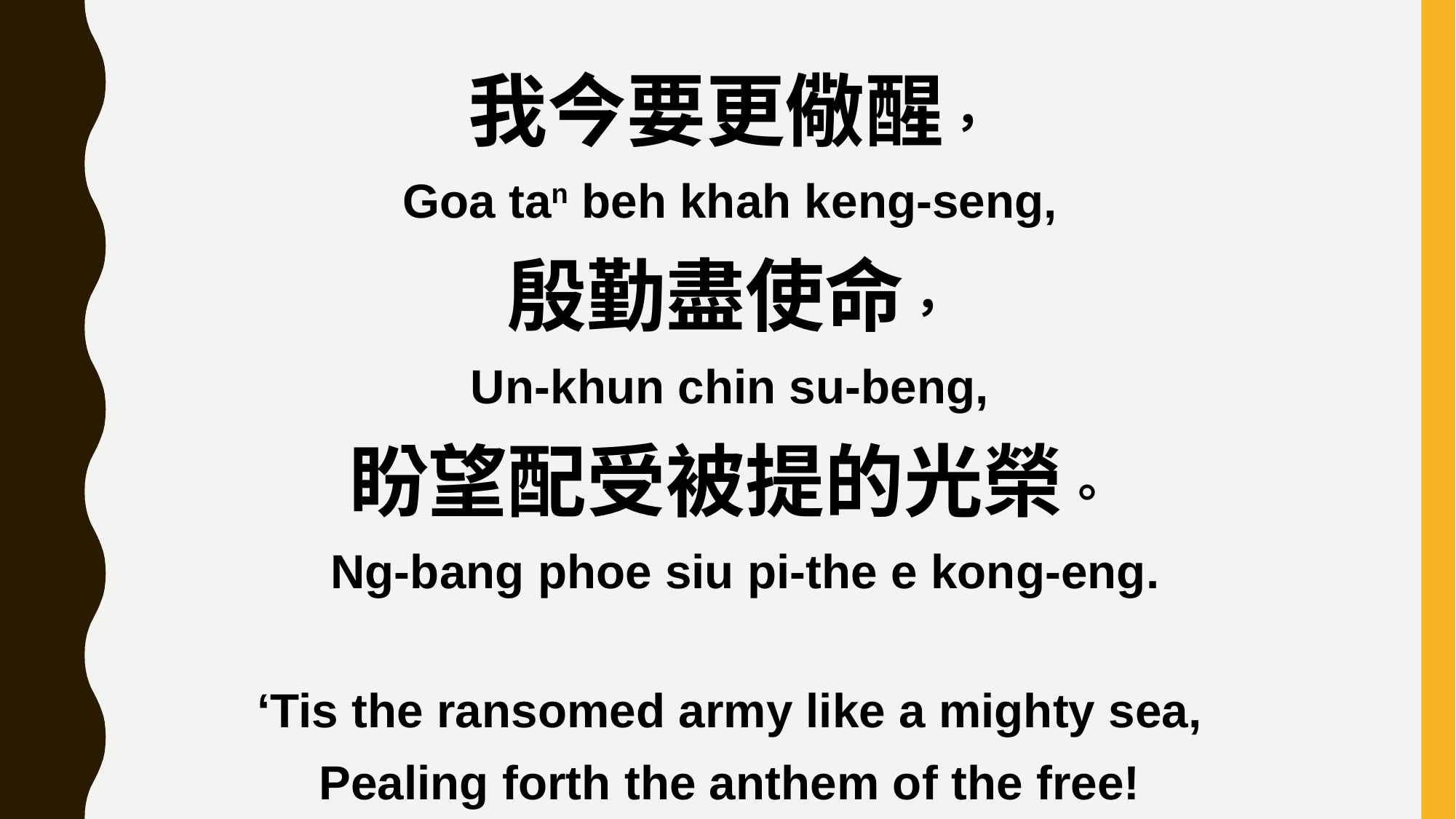

我今要更儆醒，
Goa tan beh khah keng-seng,
殷勤盡使命，
Un-khun chin su-beng,
盼望配受被提的光榮。
          Ng-bang phoe siu pi-the e kong-eng.

‘Tis the ransomed army like a mighty sea,
Pealing forth the anthem of the free!